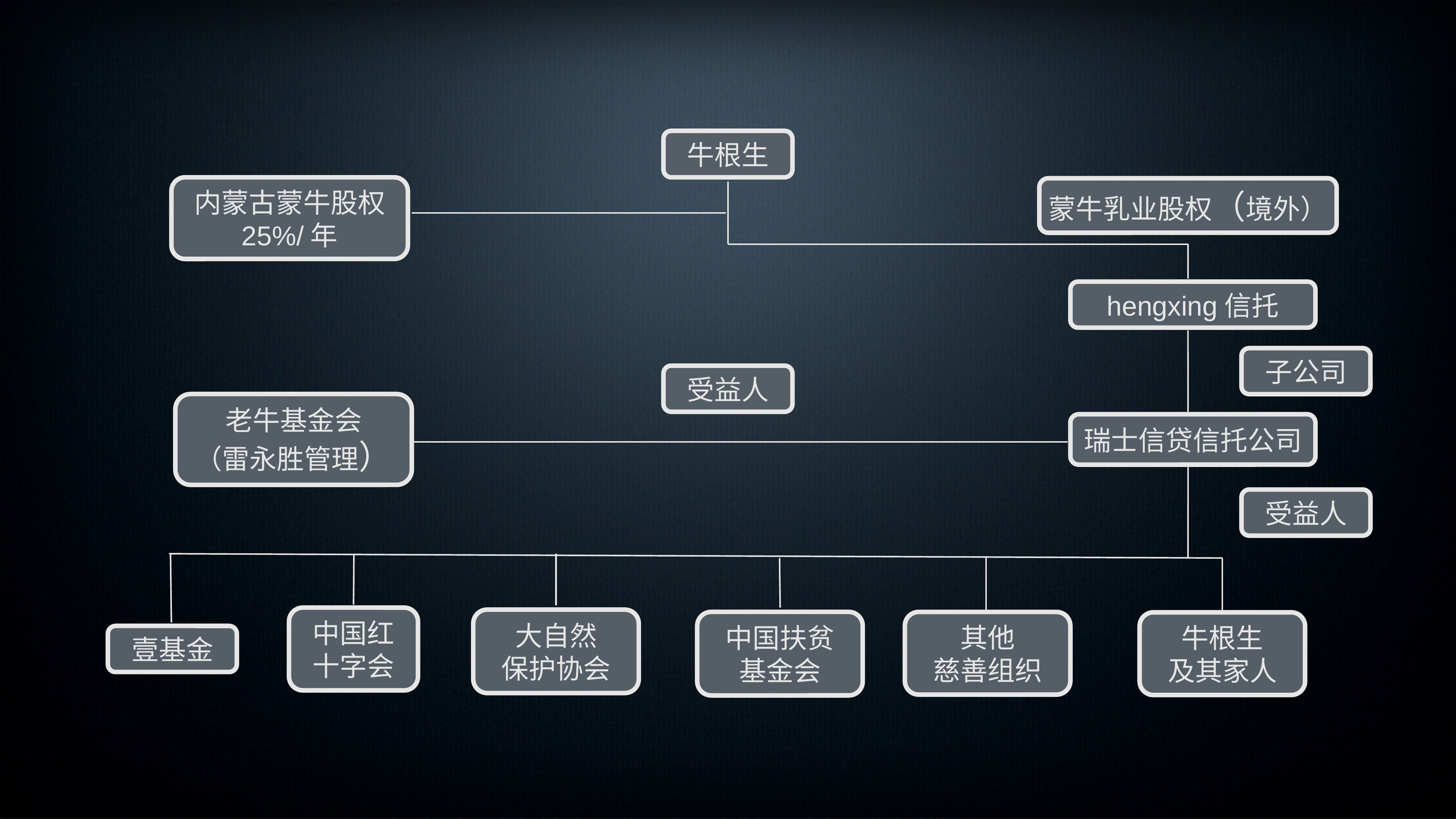

牛根生

内蒙古蒙牛股权
25%/年

蒙牛乳业股权（境外）

hengxing信托

子公司

受益人

老牛基金会
（雷永胜管理）

瑞士信贷信托公司

受益人

中国红
十字会

大自然
保护协会

中国扶贫
基金会

其他
慈善组织

牛根生
及其家人

壹基金